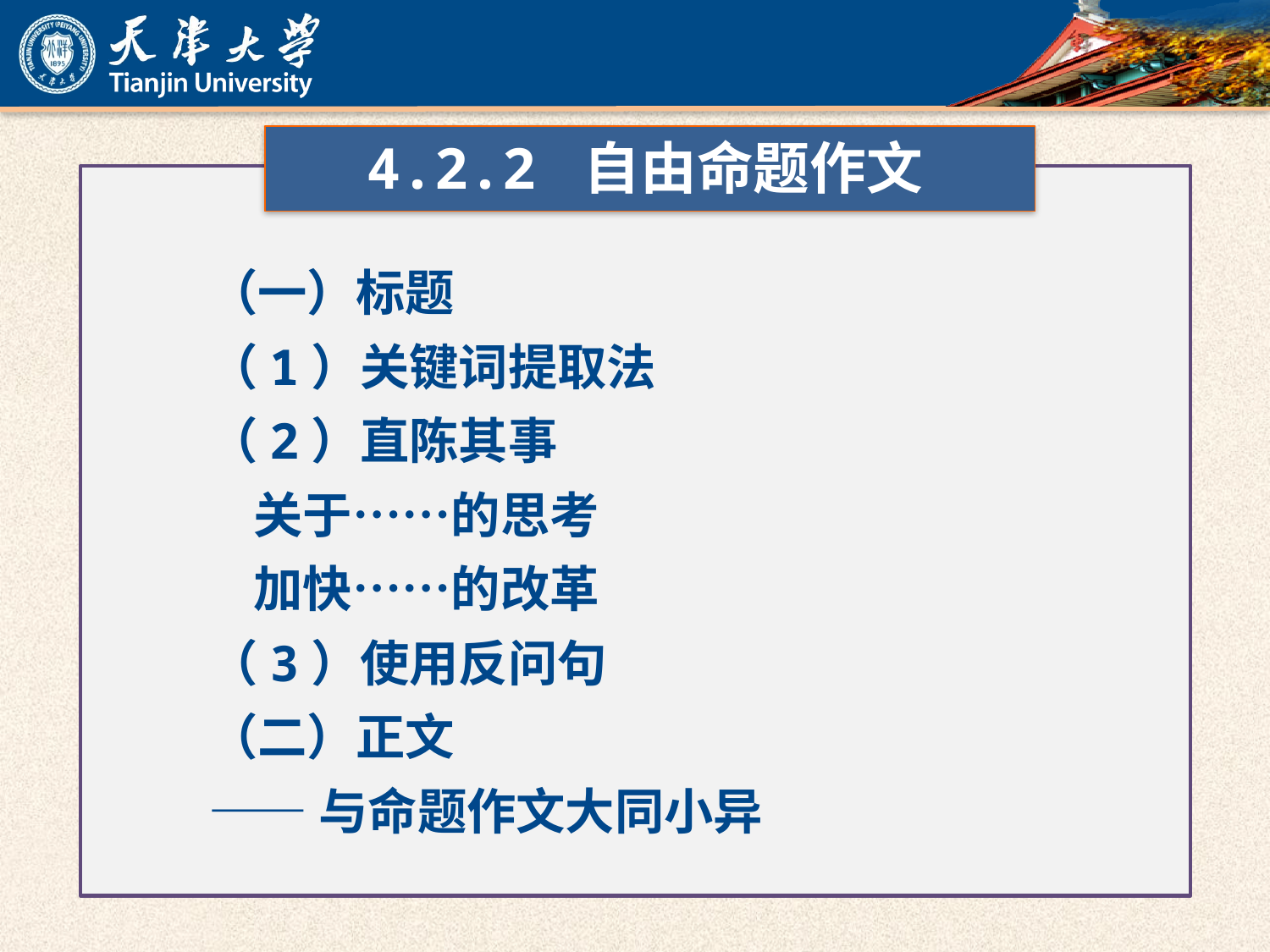

4.2.2 自由命题作文

（一）标题
（1）关键词提取法
（2）直陈其事
   关于……的思考
   加快……的改革
（3）使用反问句
（二）正文
——与命题作文大同小异